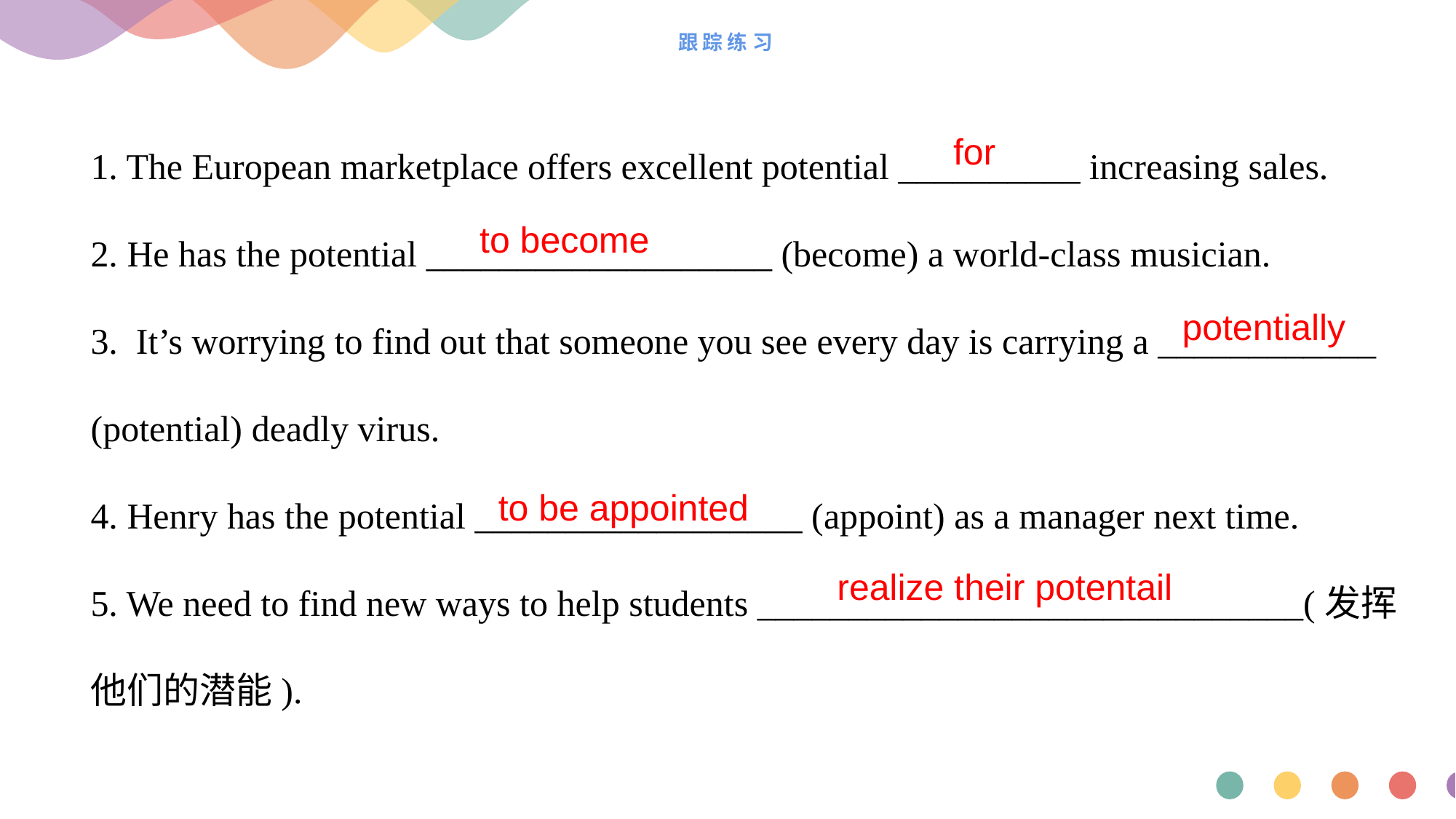

# 跟踪练习
1. The European marketplace offers excellent potential __________ increasing sales.
2. He has the potential ___________________ (become) a world-class musician.
3.  It’s worrying to find out that someone you see every day is carrying a ____________ (potential) deadly virus.
4. Henry has the potential __________________ (appoint) as a manager next time.
5. We need to find new ways to help students ______________________________(发挥他们的潜能).
  for
 to become
potentially
to be appointed
   realize their potentail